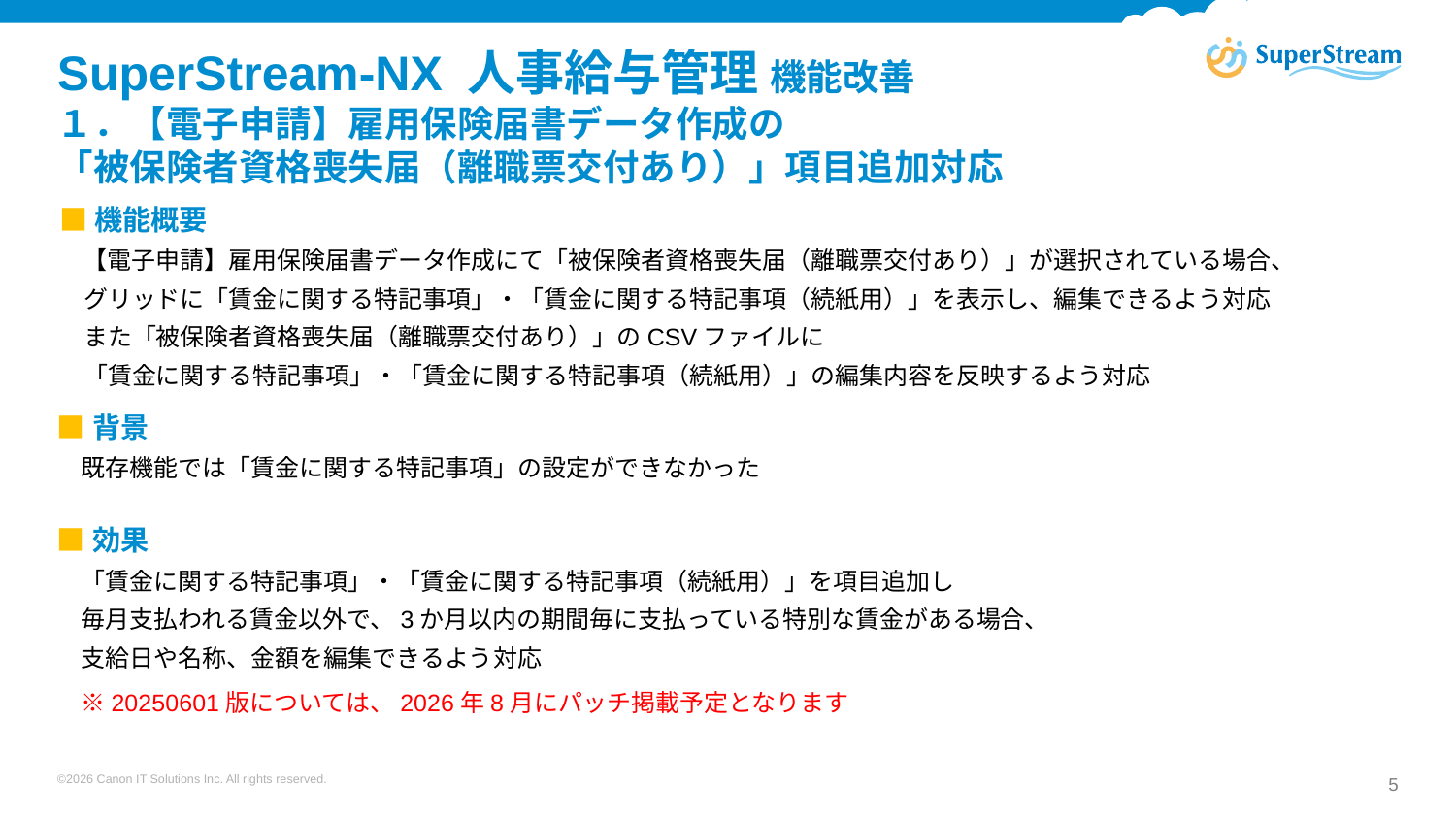

# SuperStream-NX 人事給与管理 機能改善 １．【電子申請】雇用保険届書データ作成の 「被保険者資格喪失届（離職票交付あり）」項目追加対応
■機能概要
　【電子申請】雇用保険届書データ作成にて「被保険者資格喪失届（離職票交付あり）」が選択されている場合、
　グリッドに「賃金に関する特記事項」・「賃金に関する特記事項（続紙用）」を表示し、編集できるよう対応
　また「被保険者資格喪失届（離職票交付あり）」のCSVファイルに
　「賃金に関する特記事項」・「賃金に関する特記事項（続紙用）」の編集内容を反映するよう対応

■背景
　既存機能では「賃金に関する特記事項」の設定ができなかった
■効果
　「賃金に関する特記事項」・「賃金に関する特記事項（続紙用）」を項目追加し
　毎月支払われる賃金以外で、3か月以内の期間毎に支払っている特別な賃金がある場合、
　支給日や名称、金額を編集できるよう対応

　※20250601版については、2026年8月にパッチ掲載予定となります
©2026 Canon IT Solutions Inc. All rights reserved.
5